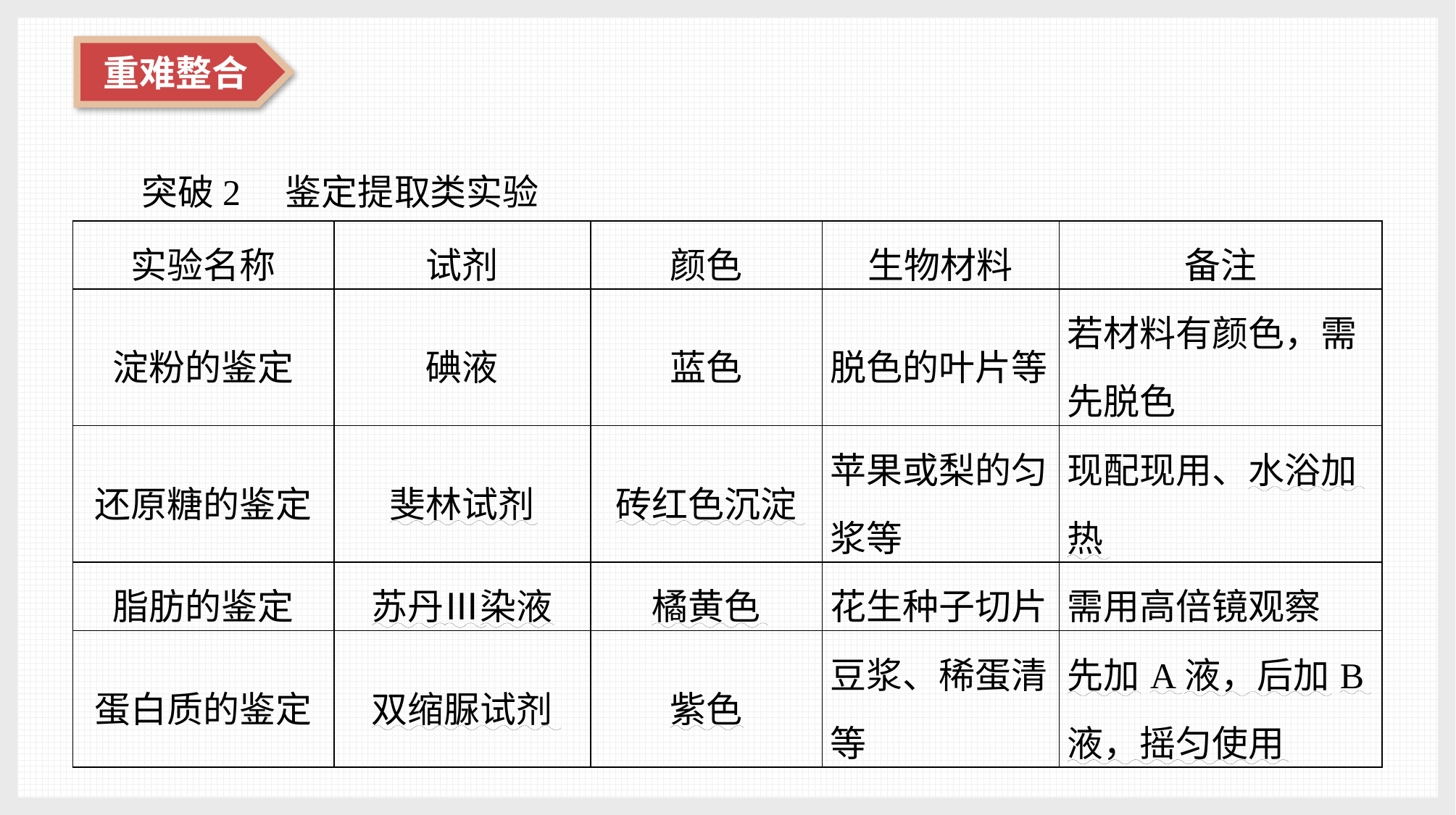

突破2　鉴定提取类实验
| 实验名称 | 试剂 | 颜色 | 生物材料 | 备注 |
| --- | --- | --- | --- | --- |
| 淀粉的鉴定 | 碘液 | 蓝色 | 脱色的叶片等 | 若材料有颜色，需先脱色 |
| 还原糖的鉴定 | 斐林试剂 | 砖红色沉淀 | 苹果或梨的匀浆等 | 现配现用、水浴加热 |
| 脂肪的鉴定 | 苏丹Ⅲ染液 | 橘黄色 | 花生种子切片 | 需用高倍镜观察 |
| 蛋白质的鉴定 | 双缩脲试剂 | 紫色 | 豆浆、稀蛋清等 | 先加A液，后加B液，摇匀使用 |